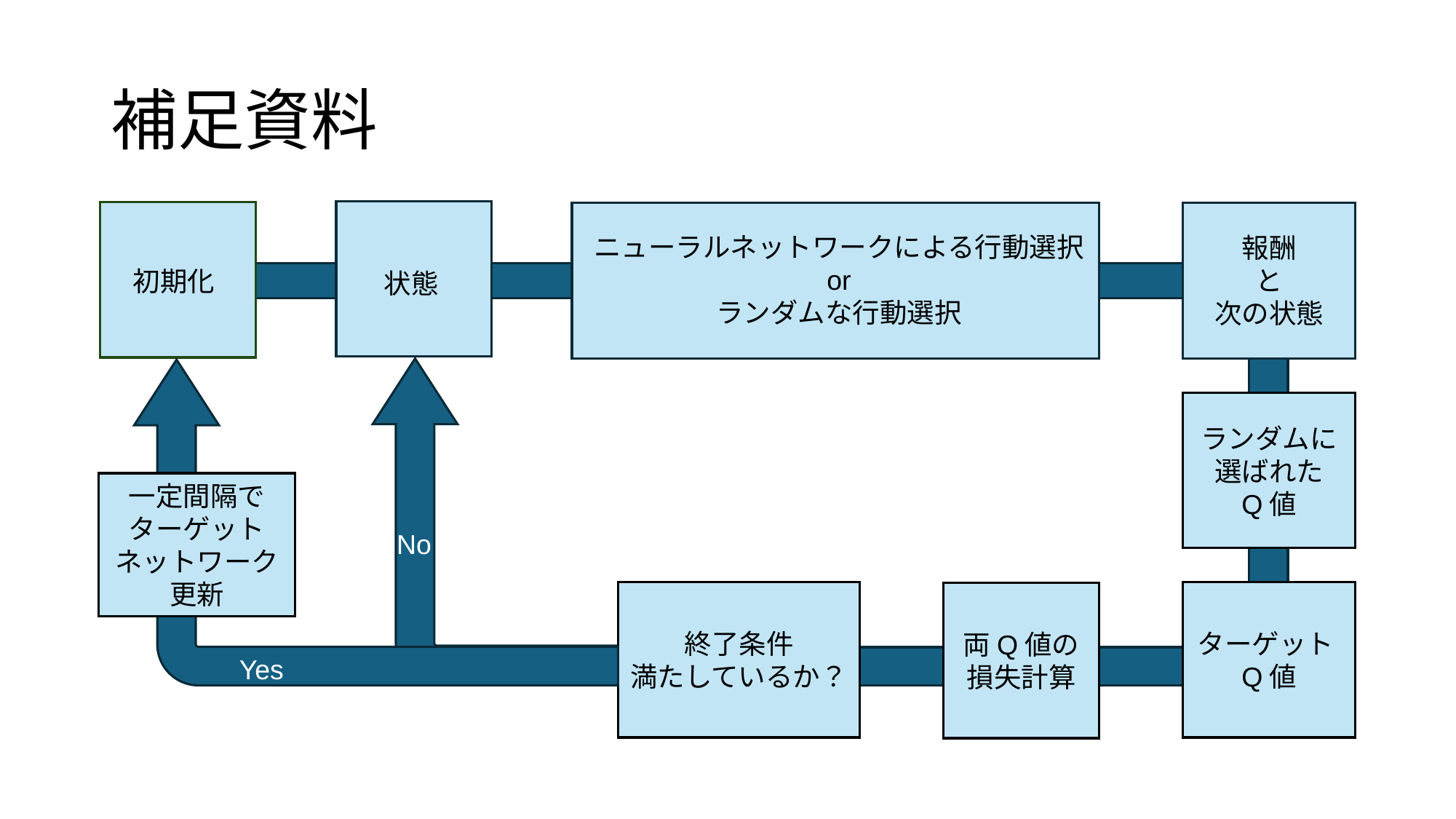

# 補足資料

ニューラルネットワークによる行動選択
or
ランダムな行動選択
報酬
と
次の状態

初期化
状態

ランダムに選ばれた
Q値
一定間隔で
ターゲットネットワーク更新
No
終了条件
満たしているか？
ターゲットQ値
両Q値の
損失計算

Yes